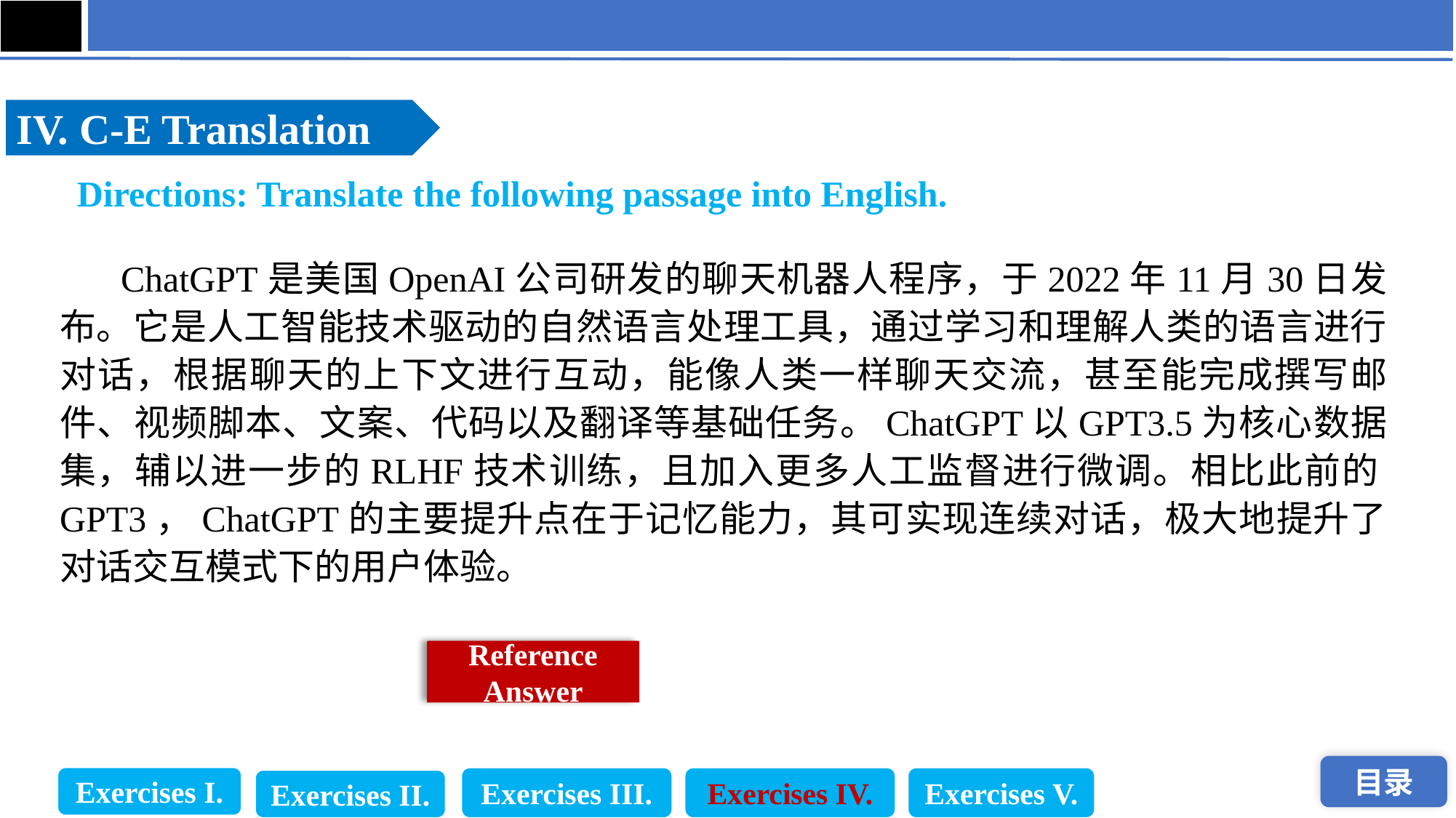

IV. C-E Translation
Directions: Translate the following passage into English.
      ChatGPT是美国OpenAI公司研发的聊天机器人程序，于2022年11月30日发布。它是人工智能技术驱动的自然语言处理工具，通过学习和理解人类的语言进行对话，根据聊天的上下文进行互动，能像人类一样聊天交流，甚至能完成撰写邮件、视频脚本、文案、代码以及翻译等基础任务。ChatGPT以GPT3.5为核心数据集，辅以进一步的RLHF技术训练，且加入更多人工监督进行微调。相比此前的GPT3，ChatGPT的主要提升点在于记忆能力，其可实现连续对话，极大地提升了对话交互模式下的用户体验。
Reference Answer
Exercises I.
Exercises III.
Exercises IV.
Exercises V.
Exercises II.